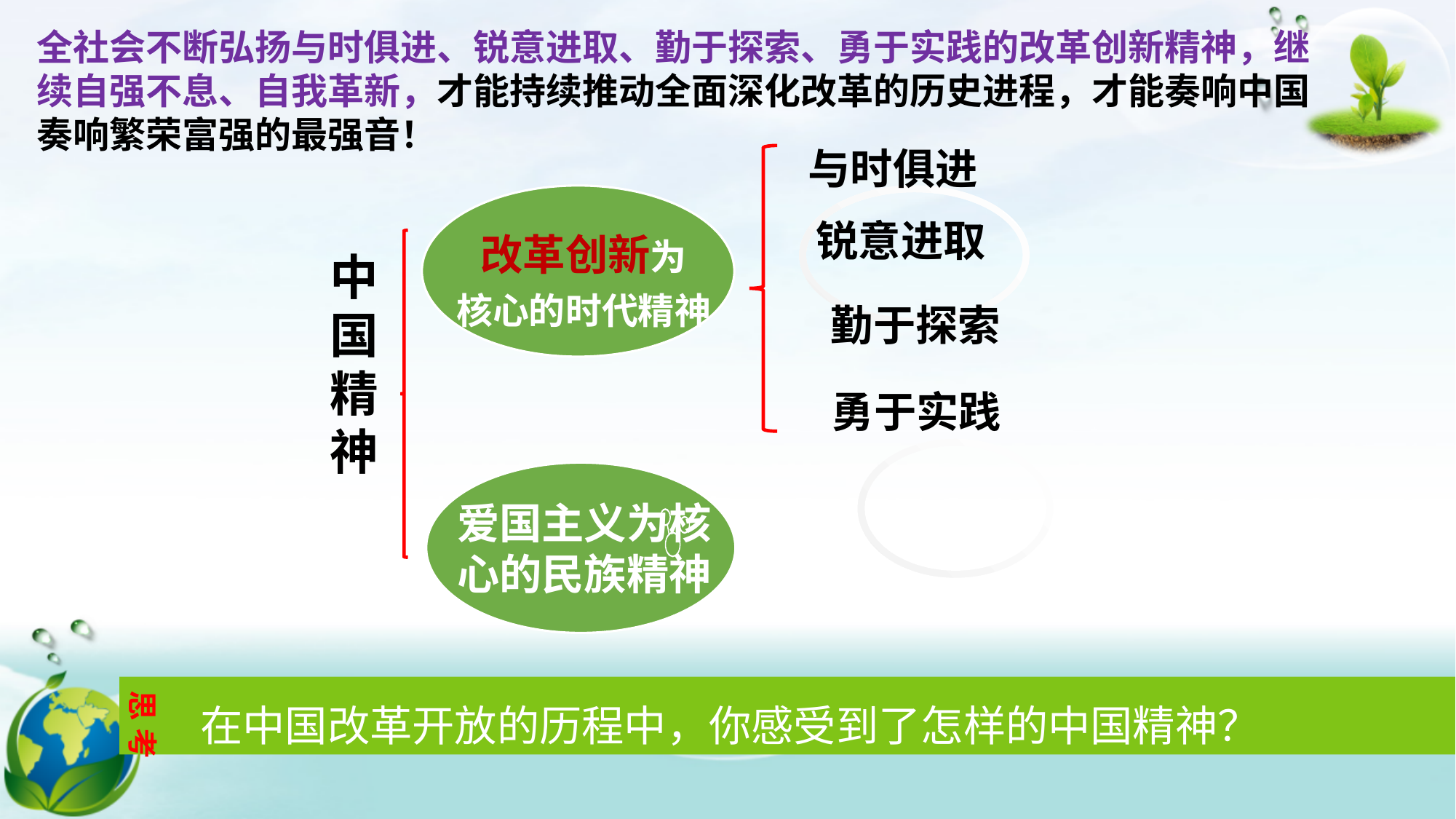

全社会不断弘扬与时俱进、锐意进取、勤于探索、勇于实践的改革创新精神，继续自强不息、自我革新，才能持续推动全面深化改革的历史进程，才能奏响中国奏响繁荣富强的最强音！
与时俱进

改革创新为
核心的时代精神
锐意进取

中国精神
勤于探索
勇于实践

爱国主义为核心的民族精神

思 考

在中国改革开放的历程中，你感受到了怎样的中国精神？